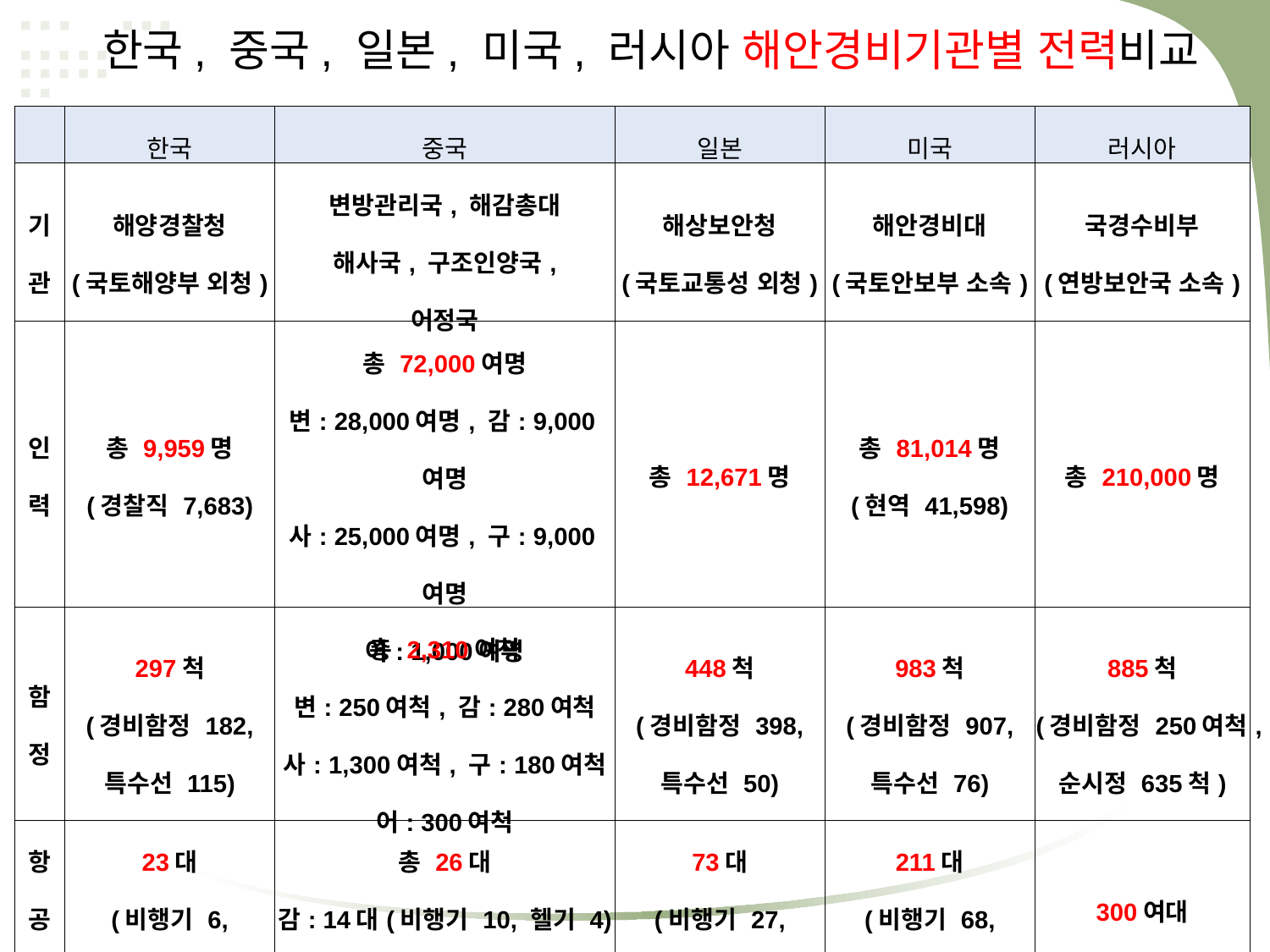

한국, 중국, 일본, 미국, 러시아 해안경비기관별 전력비교
|  | 한국 | 중국 | 일본 | 미국 | 러시아 |
| --- | --- | --- | --- | --- | --- |
| 기 관 | 해양경찰청 (국토해양부 외청) | 변방관리국, 해감총대 해사국, 구조인양국, 어정국 | 해상보안청 (국토교통성 외청) | 해안경비대 (국토안보부 소속) | 국경수비부 (연방보안국 소속) |
| 인 력 | 총 9,959명 (경찰직 7,683) | 총 72,000여명 변: 28,000여명, 감: 9,000여명 사: 25,000여명, 구: 9,000여명 어: 1,000여명 | 총 12,671명 | 총 81,014명 (현역 41,598) | 총 210,000명 |
| 함 정 | 297척 (경비함정 182, 특수선 115) | 총 2,310여척 변: 250여척, 감: 280여척 사: 1,300여척, 구: 180여척 어: 300여척 | 448척 (경비함정 398, 특수선 50) | 983척 (경비함정 907, 특수선 76) | 885척 (경비함정 250여척, 순시정 635척) |
| 항 공 기 | 23대 (비행기 6, 헬기 17) | 총 26대 감: 14대(비행기 10, 헬기 4) 구: 12대(비행기 2, 헬기 10) | 73대 (비행기 27, 헬기 46) | 211대 (비행기 68, 헬기 144) | 300여대 |